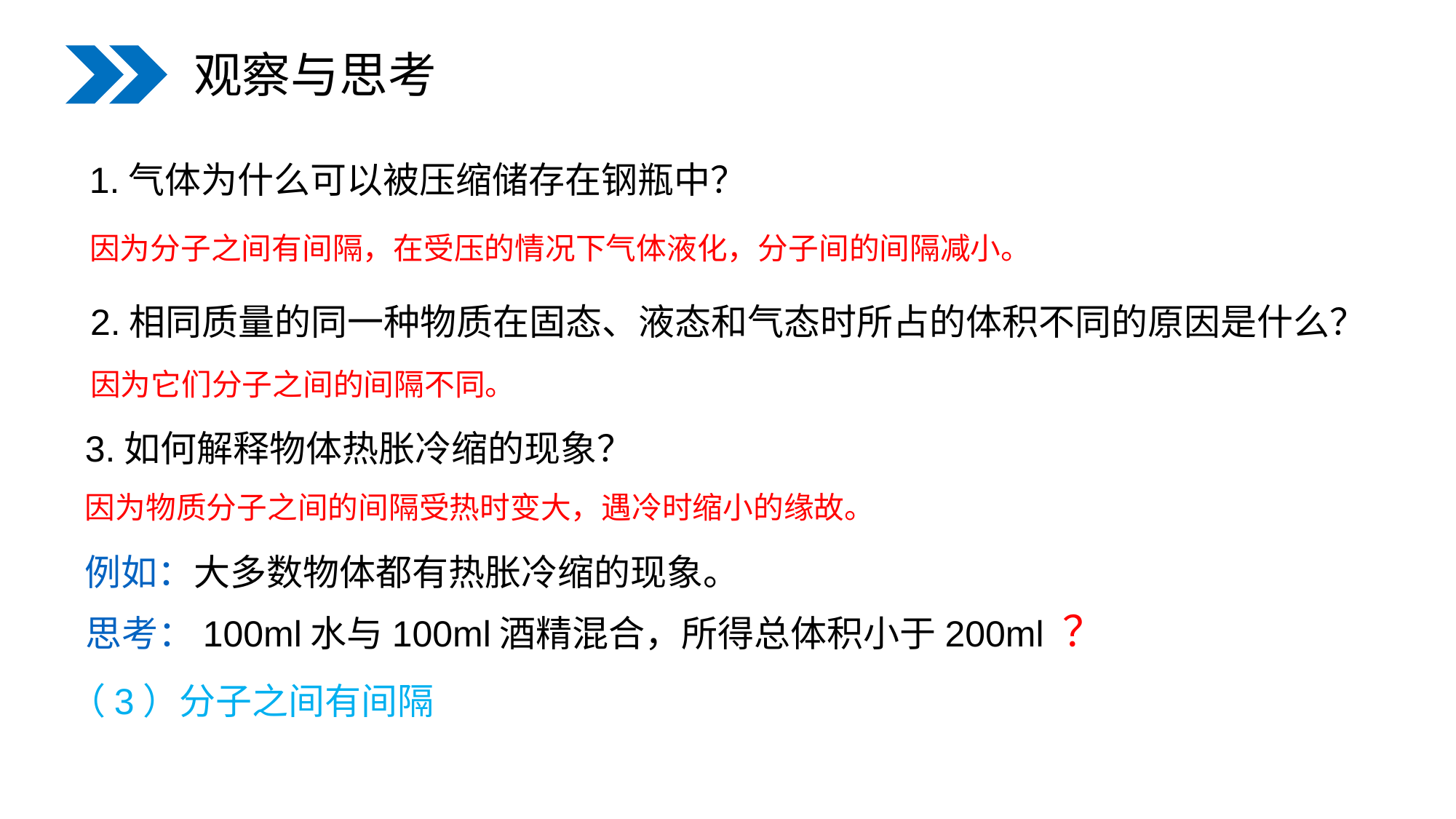

观察与思考
1.气体为什么可以被压缩储存在钢瓶中？
因为分子之间有间隔，在受压的情况下气体液化，分子间的间隔减小。
2.相同质量的同一种物质在固态、液态和气态时所占的体积不同的原因是什么？

因为它们分子之间的间隔不同。
3.如何解释物体热胀冷缩的现象？
因为物质分子之间的间隔受热时变大，遇冷时缩小的缘故。
例如：大多数物体都有热胀冷缩的现象。
思考：100ml水与100ml酒精混合，所得总体积小于200ml ？

（3）分子之间有间隔